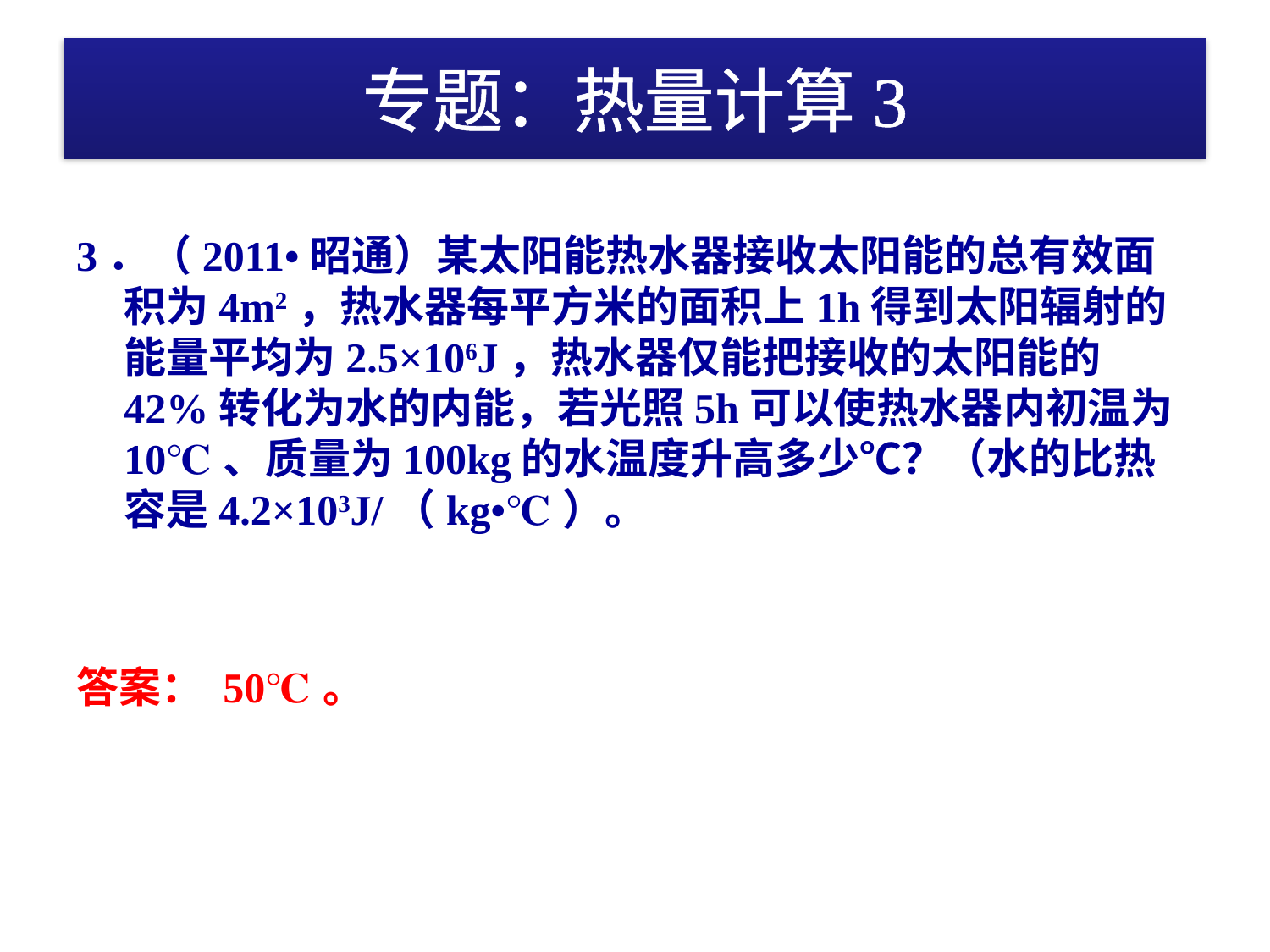

# 专题：热量计算3
3．（2011•昭通）某太阳能热水器接收太阳能的总有效面积为4m2，热水器每平方米的面积上1h得到太阳辐射的能量平均为2.5×106J，热水器仅能把接收的太阳能的42%转化为水的内能，若光照5h可以使热水器内初温为10℃、质量为100kg的水温度升高多少℃？（水的比热容是4.2×103J/（kg•℃）。

答案： 50℃。